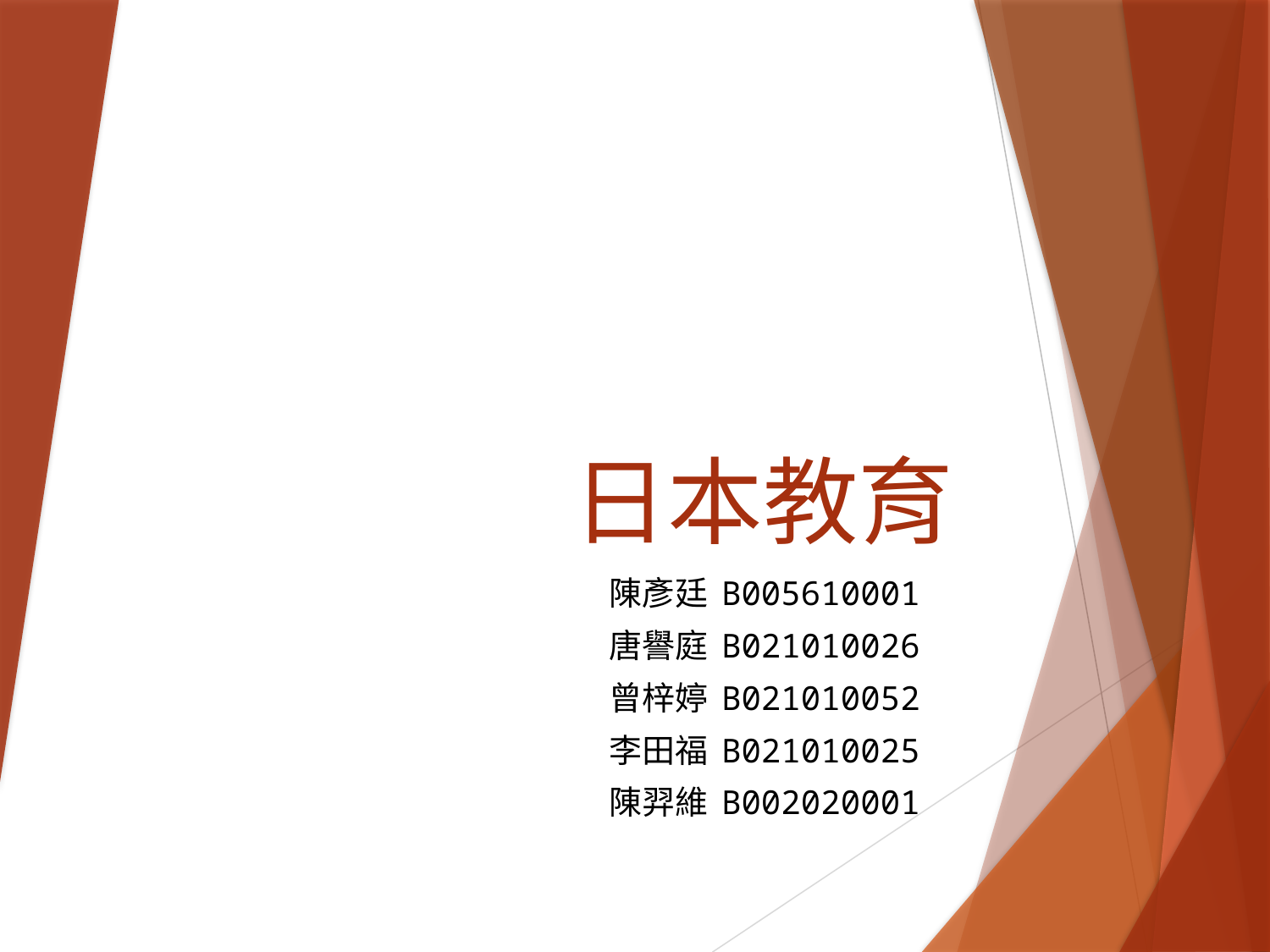

# 日本教育
陳彥廷 B005610001
唐譽庭 B021010026
曾梓婷 B021010052
李田福 B021010025
陳羿維 B002020001